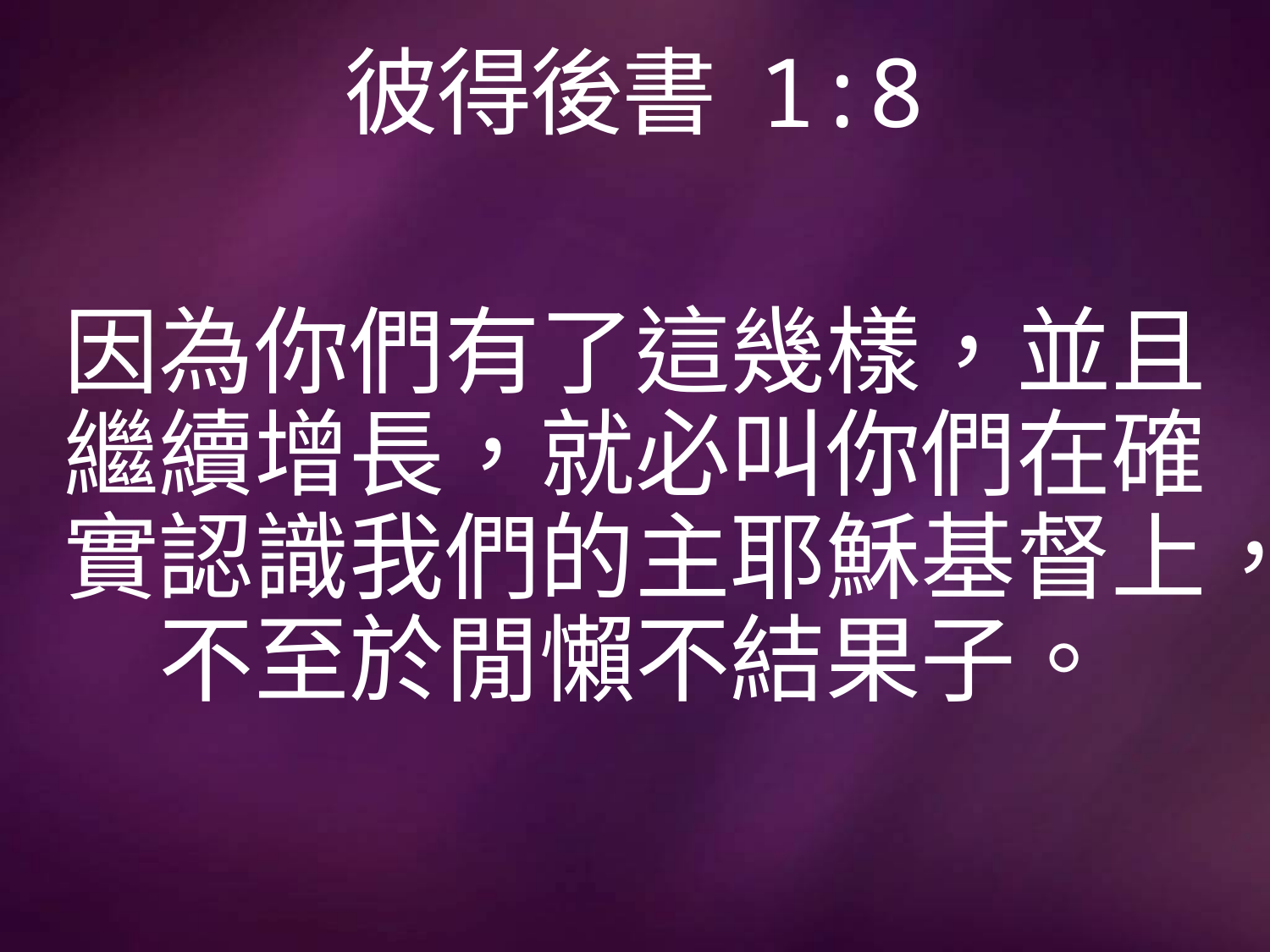

# 彼得後書 1:8
因為你們有了這幾樣，並且繼續增長，就必叫你們在確實認識我們的主耶穌基督上，不至於閒懶不結果子。